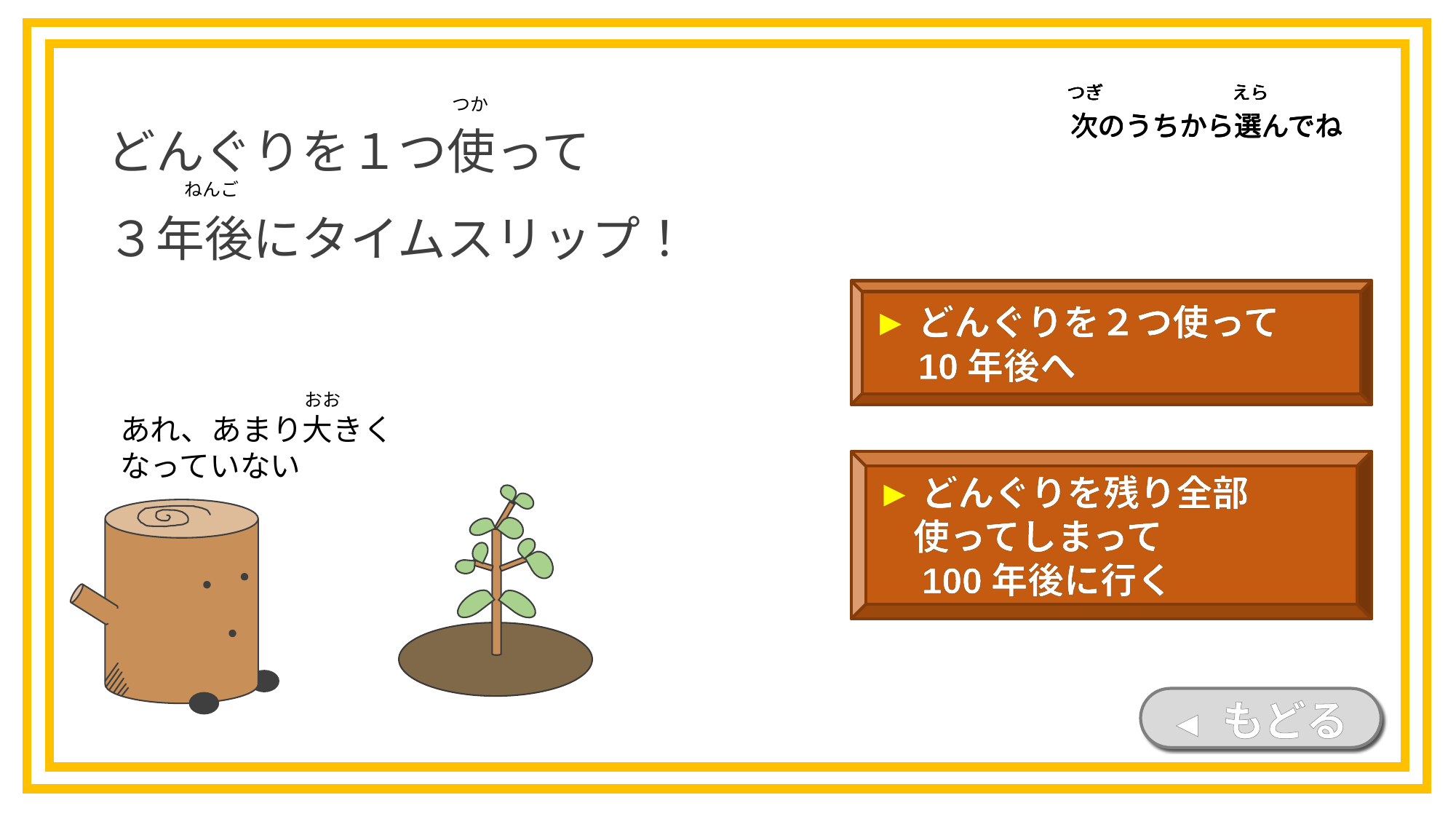

つぎ
えら
次のうちから選んでね
つぎ
えら
次のうちから選んでね
つぎ
えら
次のうちから選んでね
つぎ
えら
次のうちから選んでね
どんぐりを１つ使って
３年後にタイムスリップ！
つか
ねんご

►どんぐりを２つ使って
　10年後へ
おお
あれ、あまり大きく
なっていない
►どんぐりを残り全部
　使ってしまって
　100年後に行く

◄ もどる